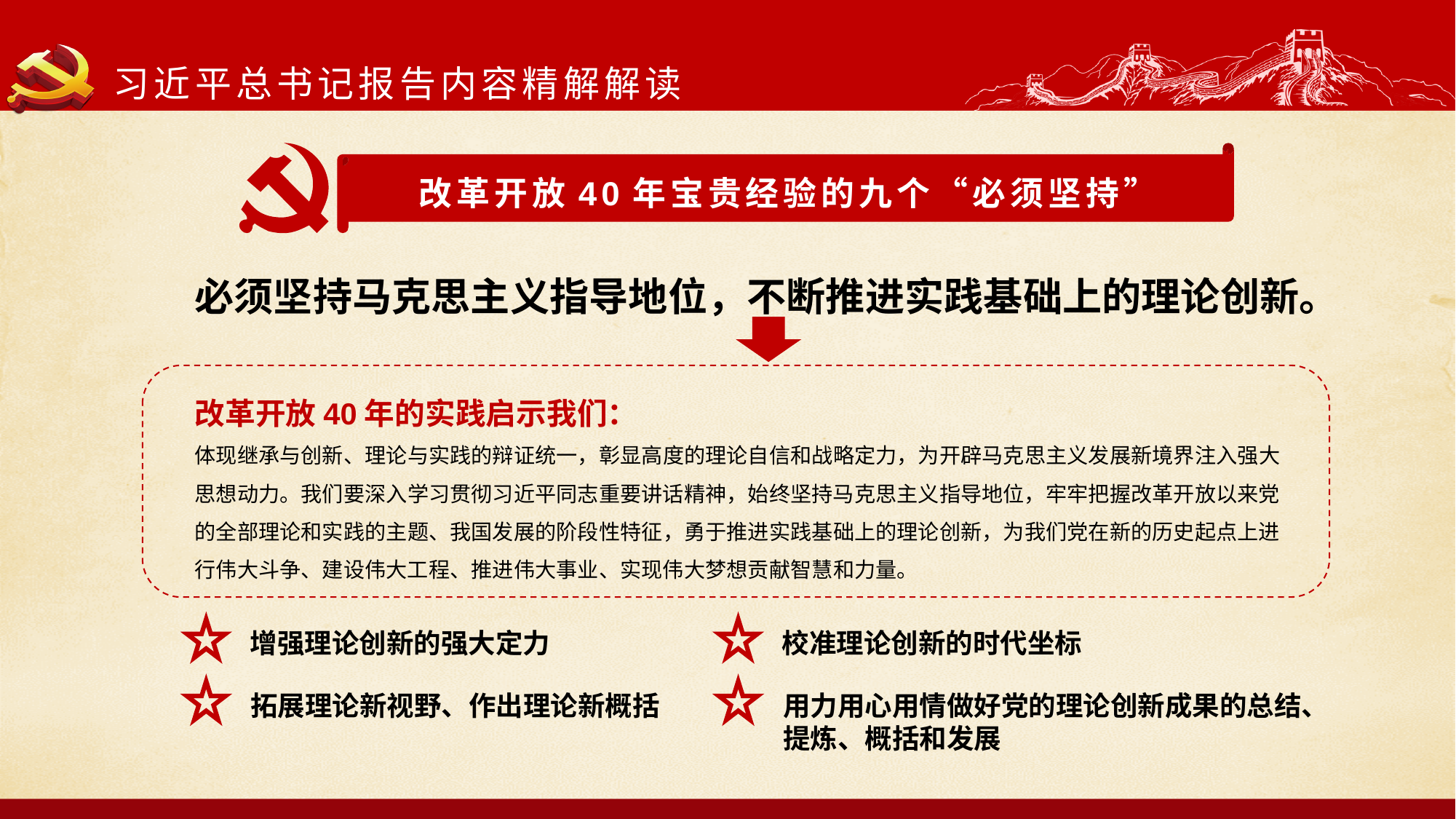

习近平总书记报告内容精解解读

改革开放40年宝贵经验的九个“必须坚持”
必须坚持马克思主义指导地位，不断推进实践基础上的理论创新。

改革开放40年的实践启示我们：
体现继承与创新、理论与实践的辩证统一，彰显高度的理论自信和战略定力，为开辟马克思主义发展新境界注入强大思想动力。我们要深入学习贯彻习近平同志重要讲话精神，始终坚持马克思主义指导地位，牢牢把握改革开放以来党的全部理论和实践的主题、我国发展的阶段性特征，勇于推进实践基础上的理论创新，为我们党在新的历史起点上进行伟大斗争、建设伟大工程、推进伟大事业、实现伟大梦想贡献智慧和力量。

增强理论创新的强大定力
校准理论创新的时代坐标

拓展理论新视野、作出理论新概括
用力用心用情做好党的理论创新成果的总结、
提炼、概括和发展